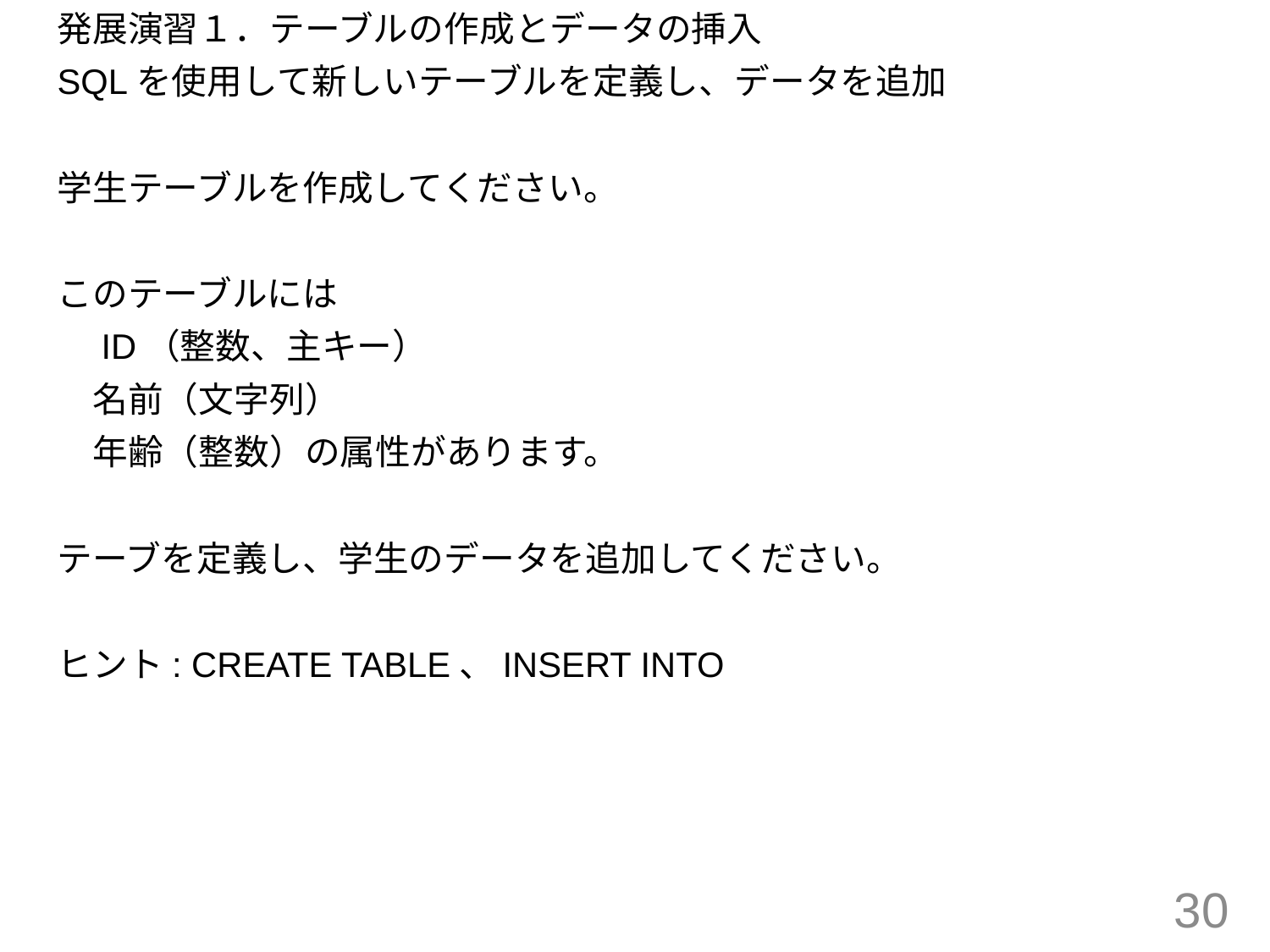

発展演習１．テーブルの作成とデータの挿入
SQLを使用して新しいテーブルを定義し、データを追加

学生テーブルを作成してください。

このテーブルには
　ID（整数、主キー）
　名前（文字列）
　年齢（整数）の属性があります。

テーブを定義し、学生のデータを追加してください。

ヒント: CREATE TABLE、INSERT INTO
30